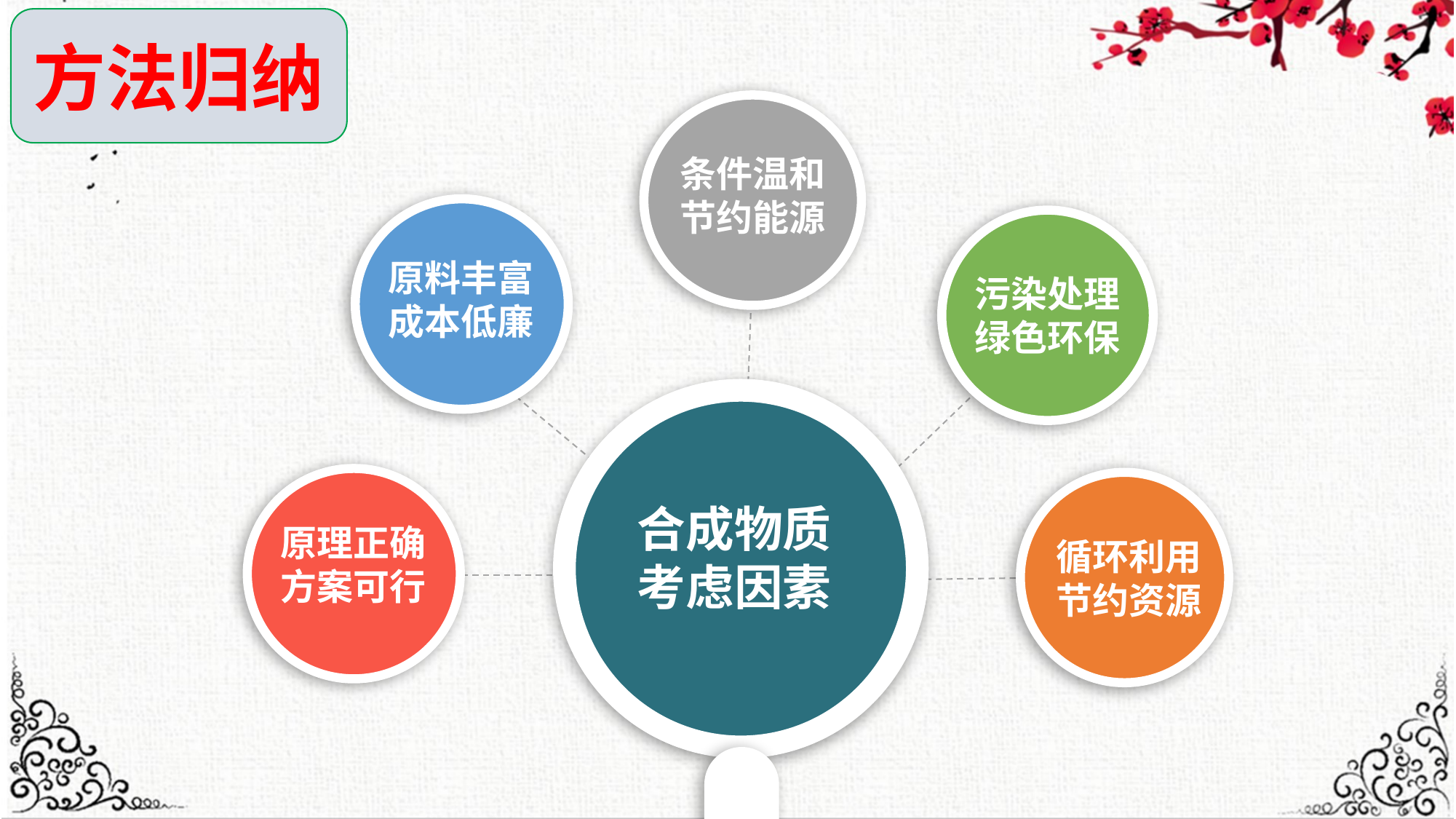

方法归纳

条件温和
节约能源

污染处理
绿色环保
原料丰富
成本低廉

合成物质
考虑因素

原理正确
方案可行
循环利用
节约资源